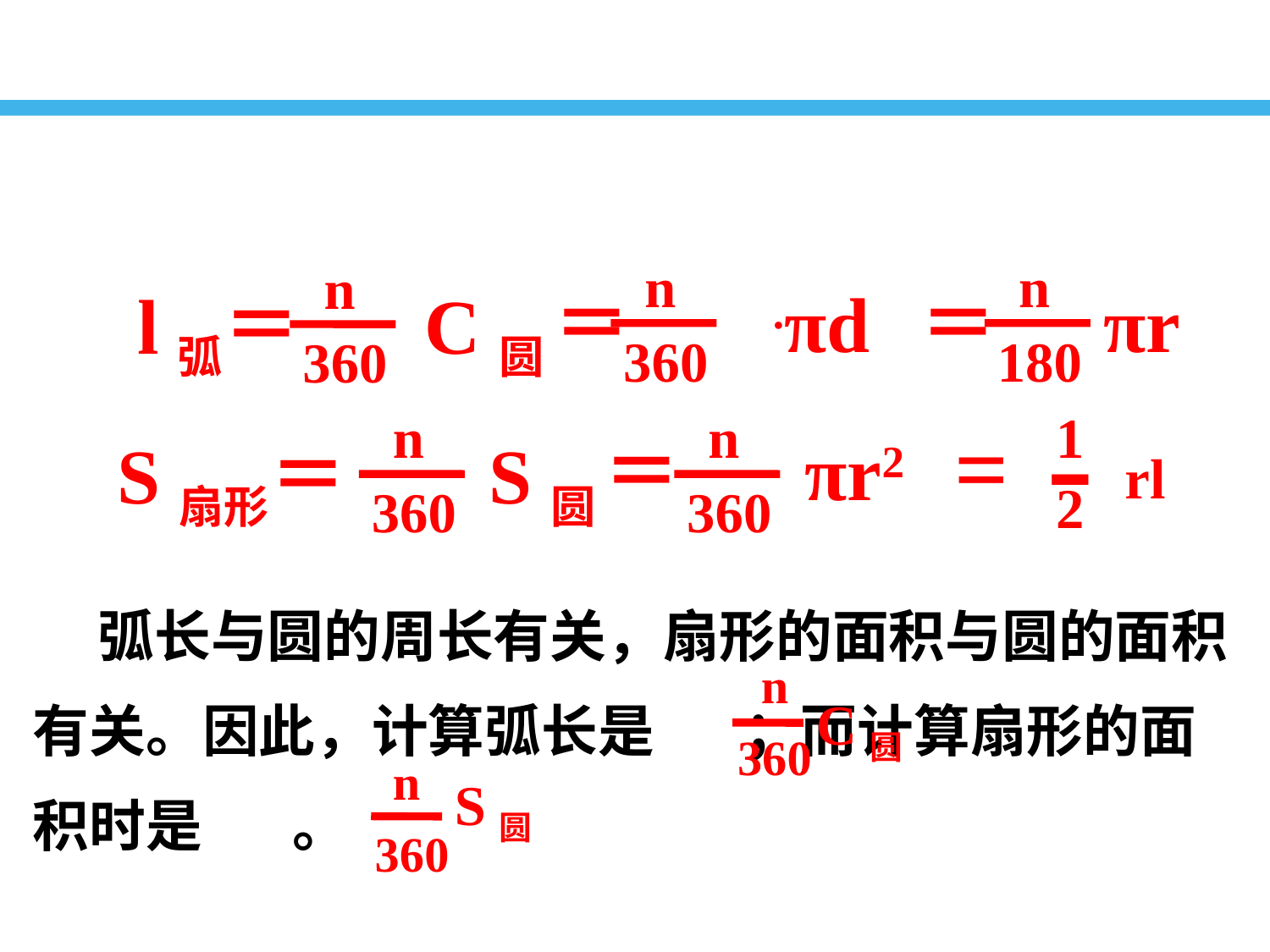

n
360

＝       .πd
n
180

＝     πr
n
360

l弧＝      C圆
-
1
=
rl
2
n
360

S扇形＝       S圆
n
360

＝      πr2
    弧长与圆的周长有关，扇形的面积与圆的面积有关。因此，计算弧长是       ；而计算扇形的面积时是       。
n
360

C圆
n
360

S圆